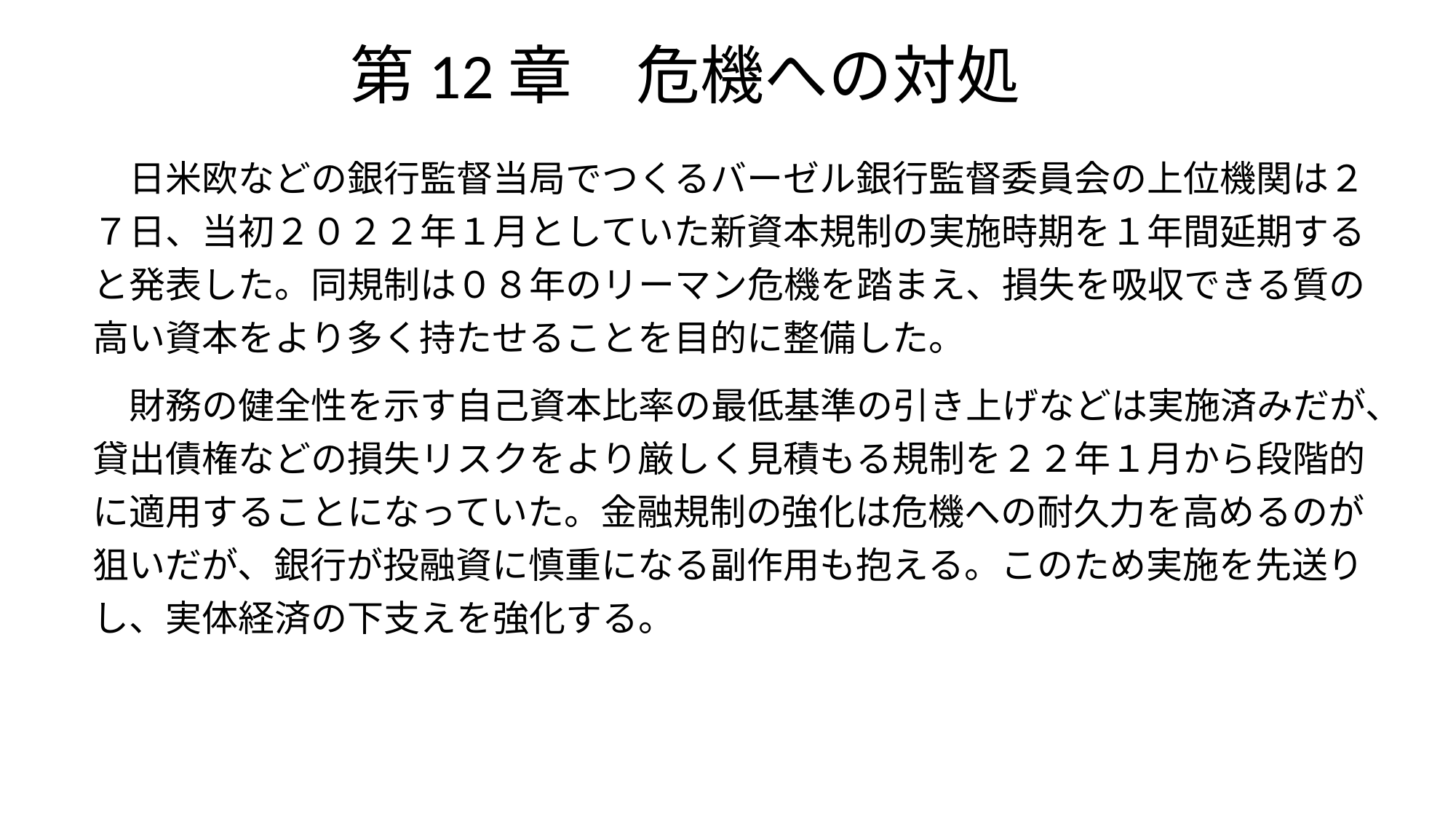

# 第12章　危機への対処
　日米欧などの銀行監督当局でつくるバーゼル銀行監督委員会の上位機関は２７日、当初２０２２年１月としていた新資本規制の実施時期を１年間延期すると発表した。同規制は０８年のリーマン危機を踏まえ、損失を吸収できる質の高い資本をより多く持たせることを目的に整備した。
　財務の健全性を示す自己資本比率の最低基準の引き上げなどは実施済みだが、貸出債権などの損失リスクをより厳しく見積もる規制を２２年１月から段階的に適用することになっていた。金融規制の強化は危機への耐久力を高めるのが狙いだが、銀行が投融資に慎重になる副作用も抱える。このため実施を先送りし、実体経済の下支えを強化する。